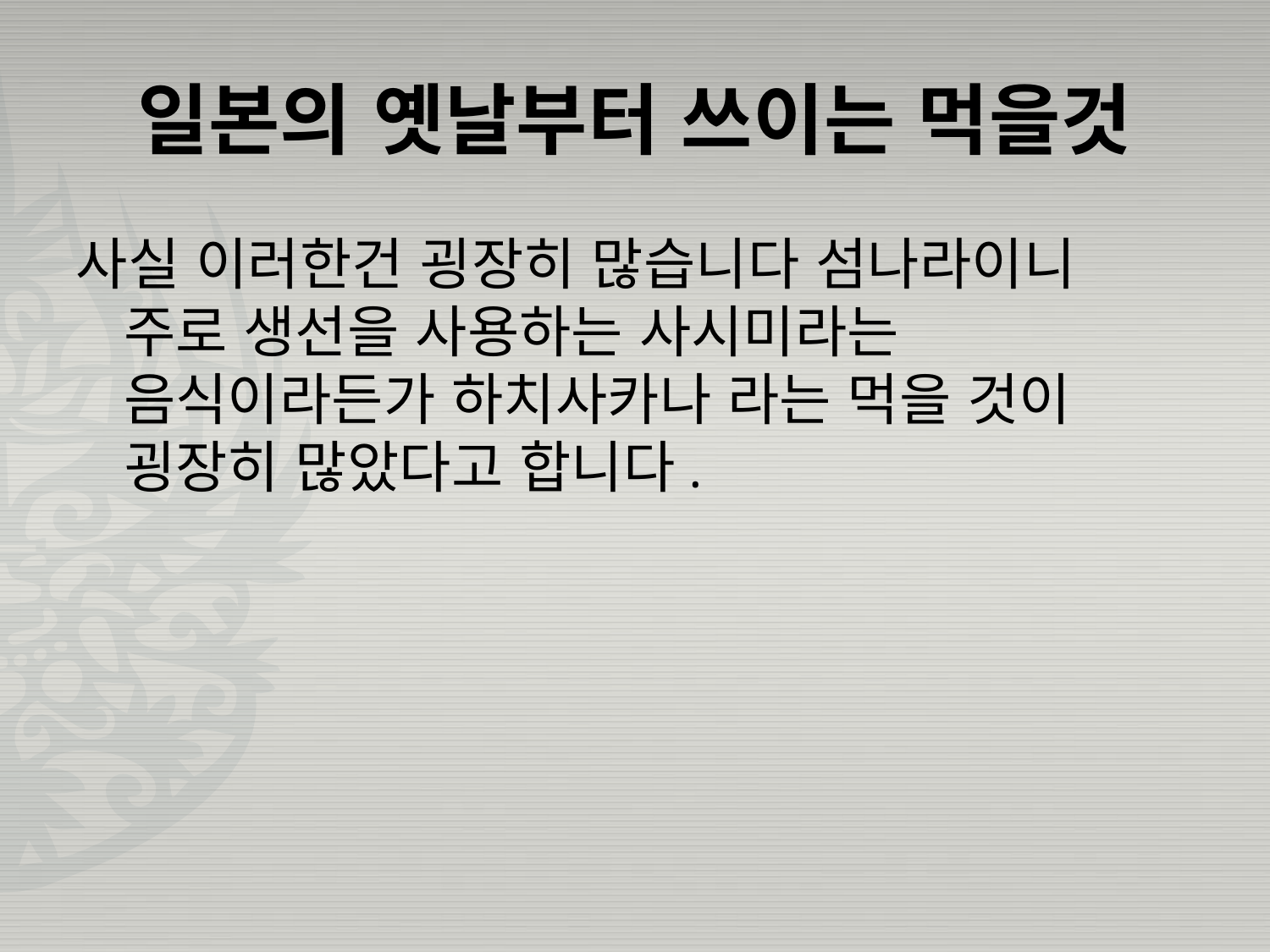

# 일본의 옛날부터 쓰이는 먹을것
사실 이러한건 굉장히 많습니다 섬나라이니 주로 생선을 사용하는 사시미라는 음식이라든가 하치사카나 라는 먹을 것이 굉장히 많았다고 합니다.